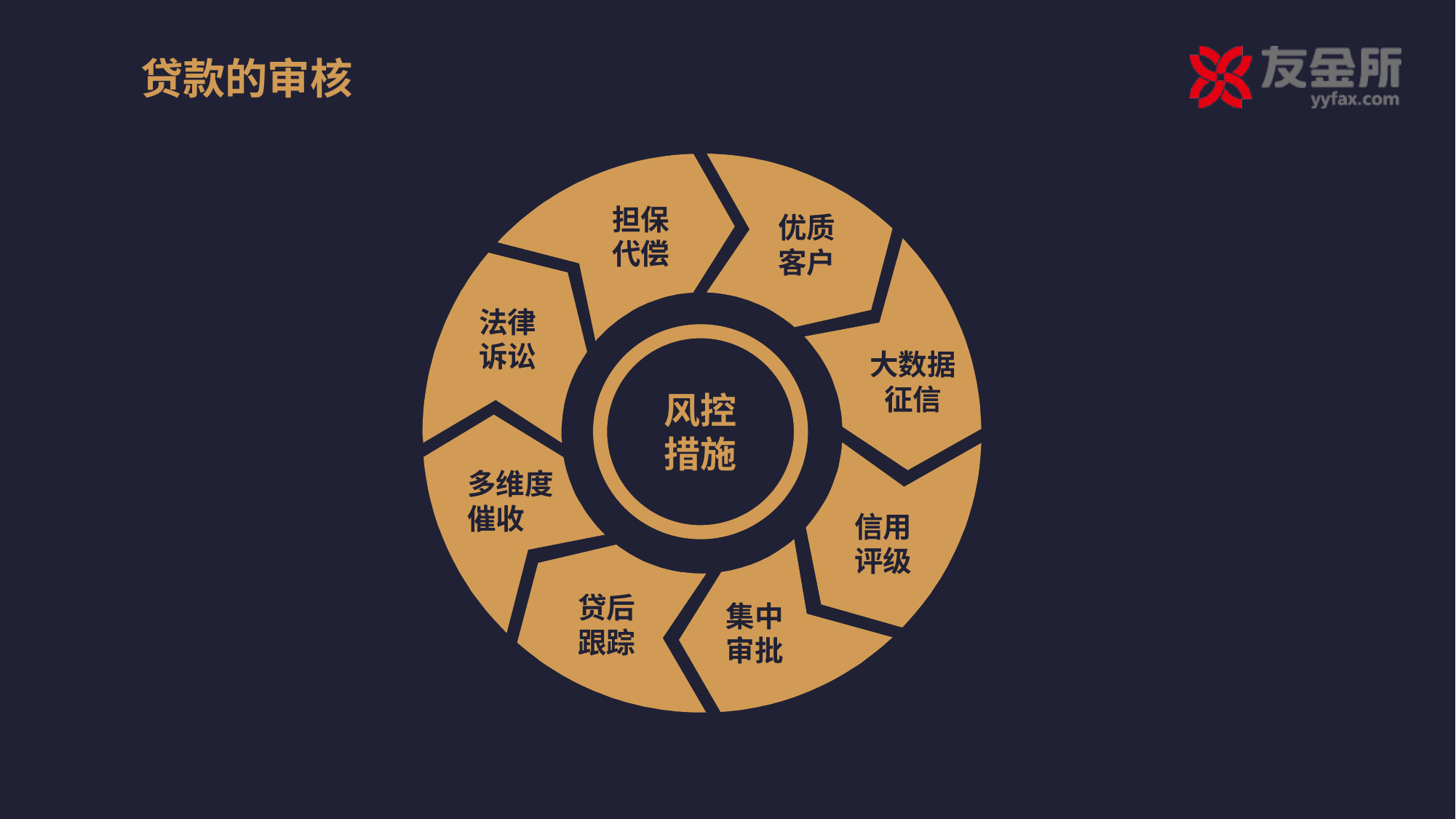

贷款的审核

担保代偿
优质客户
法律诉讼
风控
措施
大数据征信
多维度催收
信用评级
贷后跟踪
集中审批